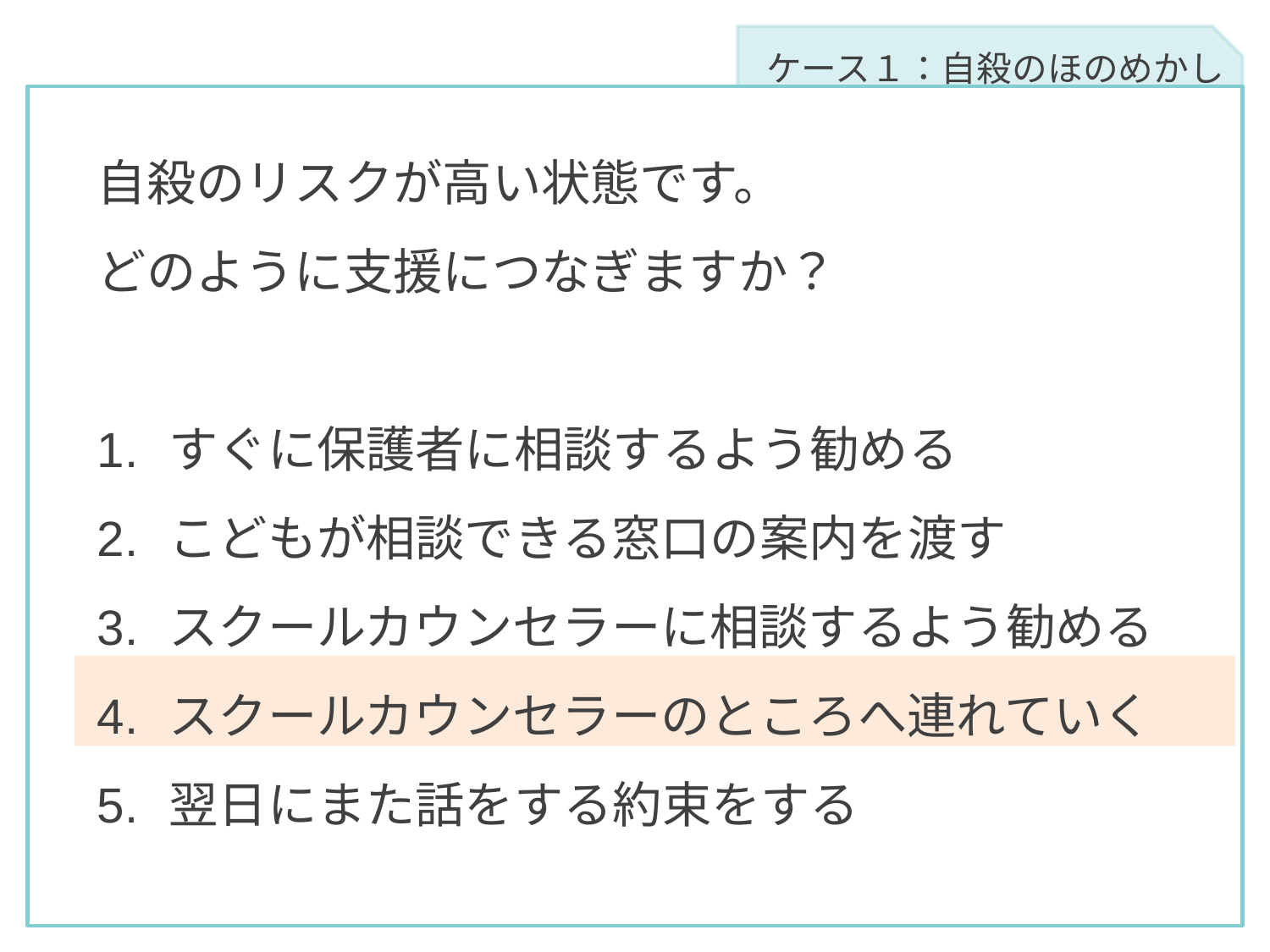

ケース１：自殺のほのめかし

自殺のリスクが高い状態です。
どのように支援につなぎますか？

すぐに保護者に相談するよう勧める
こどもが相談できる窓口の案内を渡す
スクールカウンセラーに相談するよう勧める
スクールカウンセラーのところへ連れていく
翌日にまた話をする約束をする